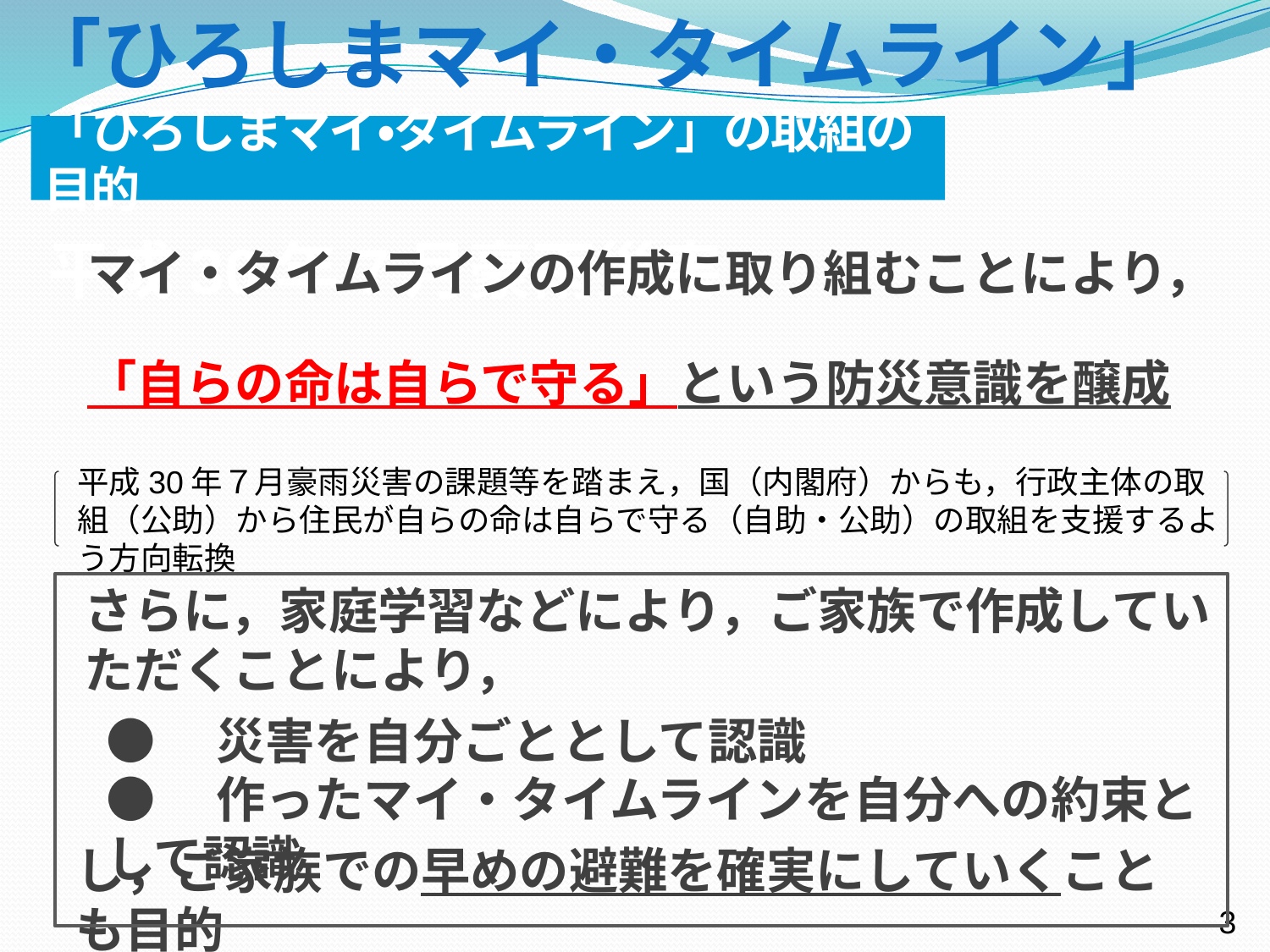

「ひろしまマイ・タイムライン」とは？
「ひろしまマイ・タイムライン」の取組の目的
平成30年7月豪⾬災害
マイ・タイムラインの作成に取り組むことにより，

「自らの命は自らで守る」という防災意識を醸成

平成30年７月豪雨災害の課題等を踏まえ，国（内閣府）からも，行政主体の取組（公助）から住民が自らの命は自らで守る（自助・公助）の取組を支援するよう方向転換

さらに，家庭学習などにより，ご家族で作成していただくことにより，
●　災害を自分ごととして認識
●　作ったマイ・タイムラインを自分への約束として認識
し，ご家族での早めの避難を確実にしていくことも目的
3